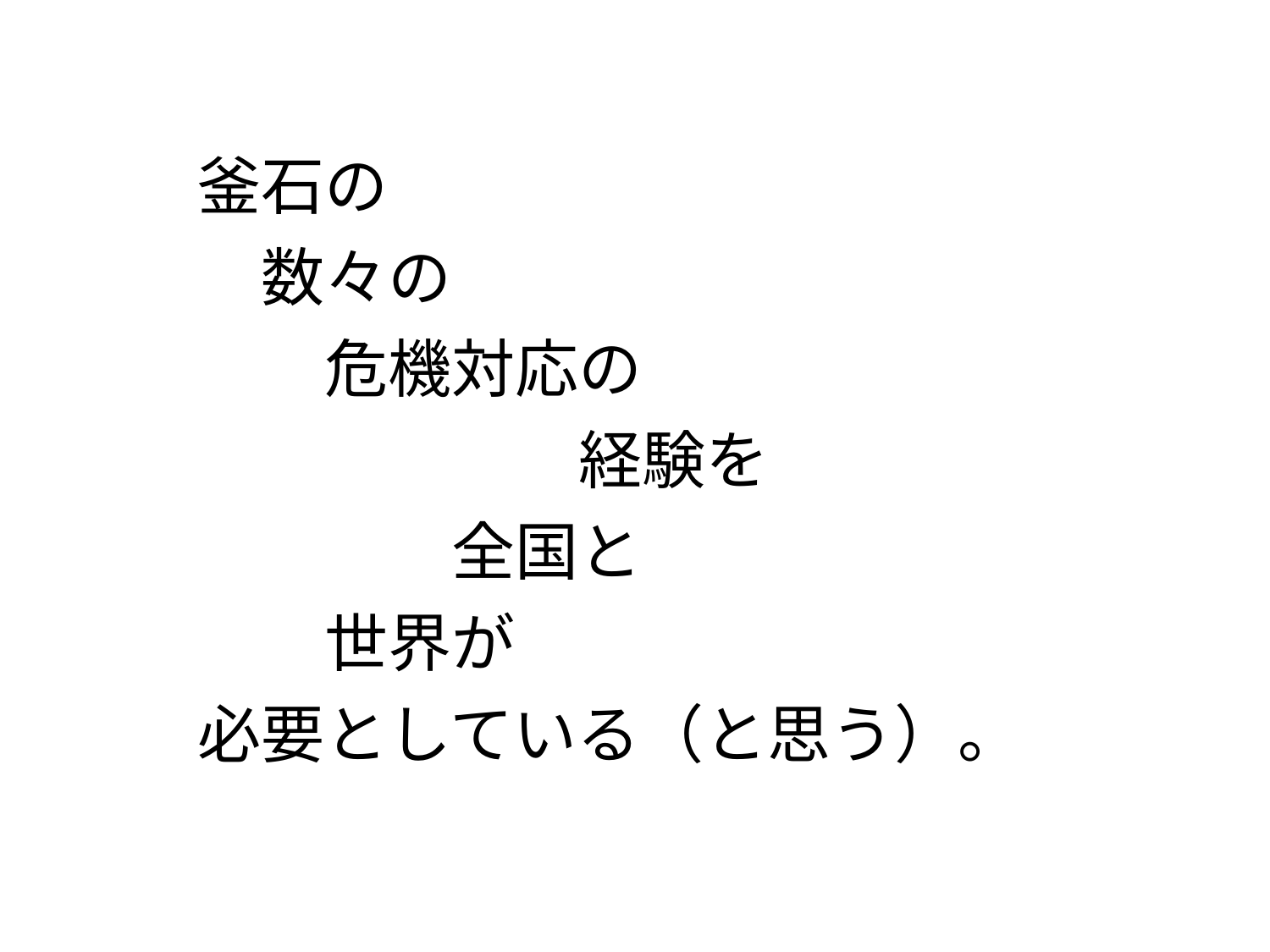

釜石の
　数々の
　　危機対応の
　　　　　　経験を
　　　　全国と
　　世界が
必要としている（と思う）。